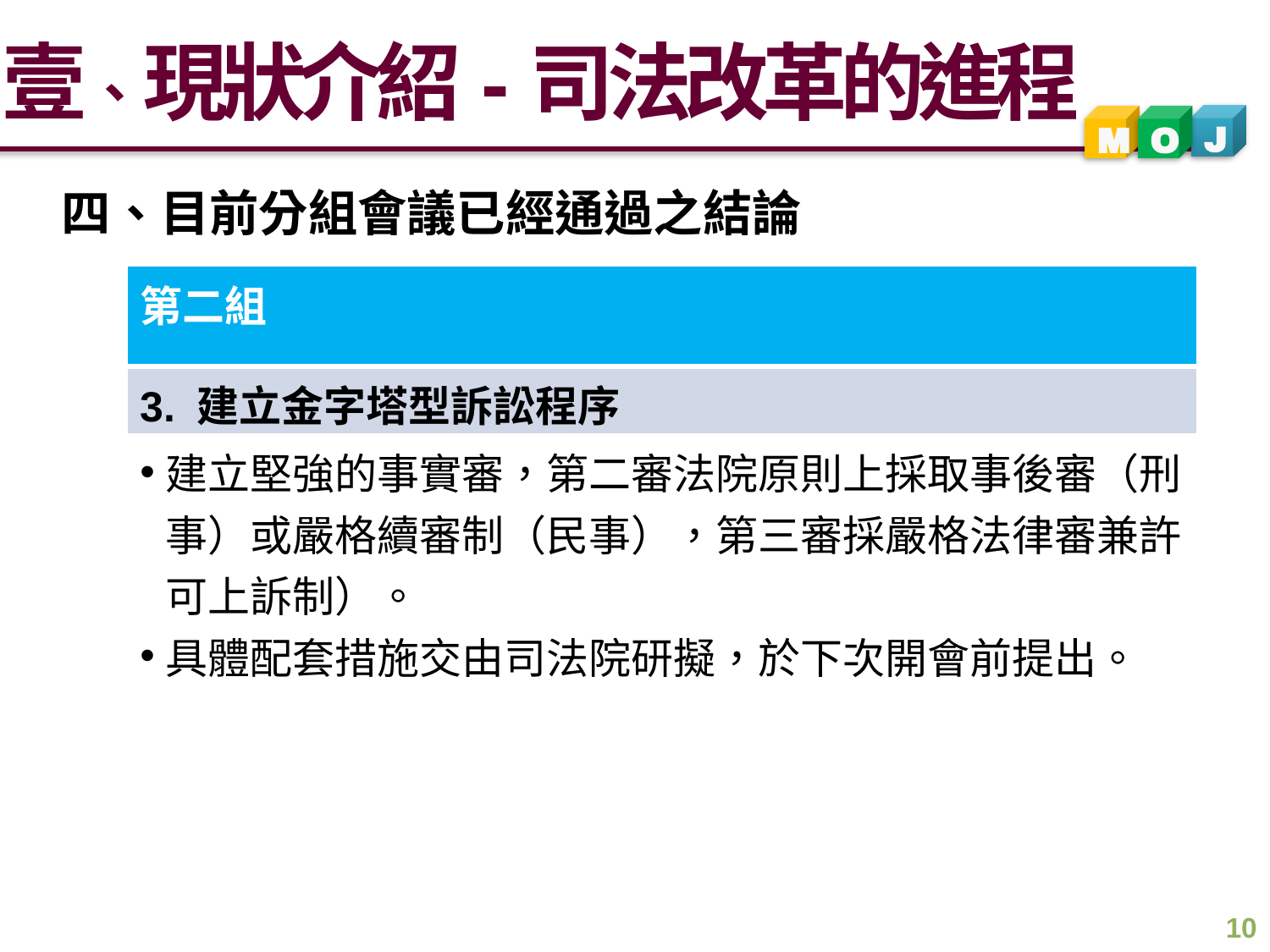

壹、現狀介紹-司法改革的進程
J
M
O
四、目前分組會議已經通過之結論
| 第二組 |
| --- |
| 3. 建立金字塔型訴訟程序 |
| 建立堅強的事實審，第二審法院原則上採取事後審（刑事）或嚴格續審制（民事），第三審採嚴格法律審兼許可上訴制）。 具體配套措施交由司法院研擬，於下次開會前提出。 |
10